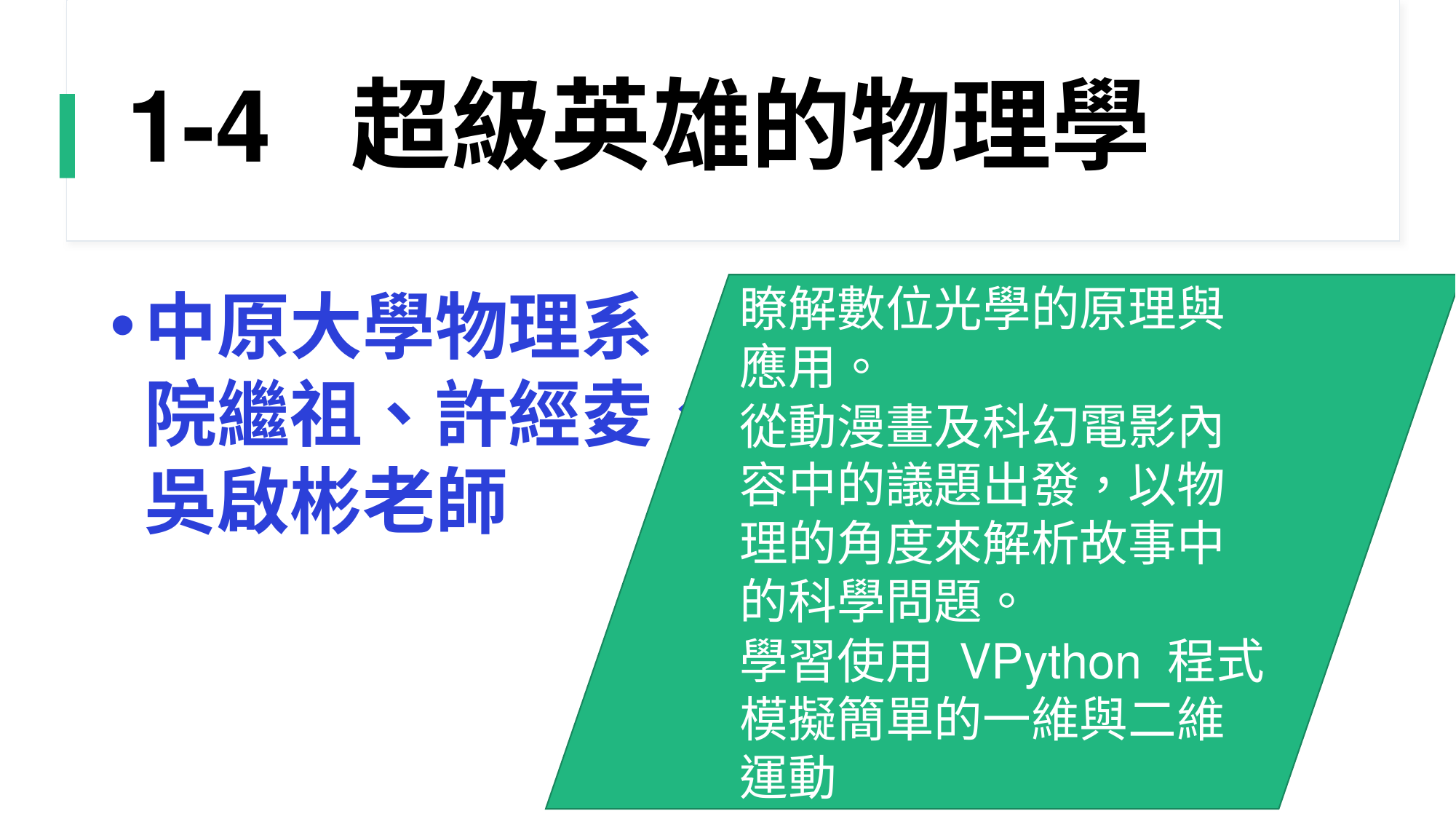

# 1-4  超級英雄的物理學
瞭解數位光學的原理與應用。
從動漫畫及科幻電影內容中的議題出發，以物理的角度來解析故事中的科學問題。
學習使用 VPython 程式模擬簡單的一維與二維運動
中原大學物理系 院繼祖、許經夌、吳啟彬老師